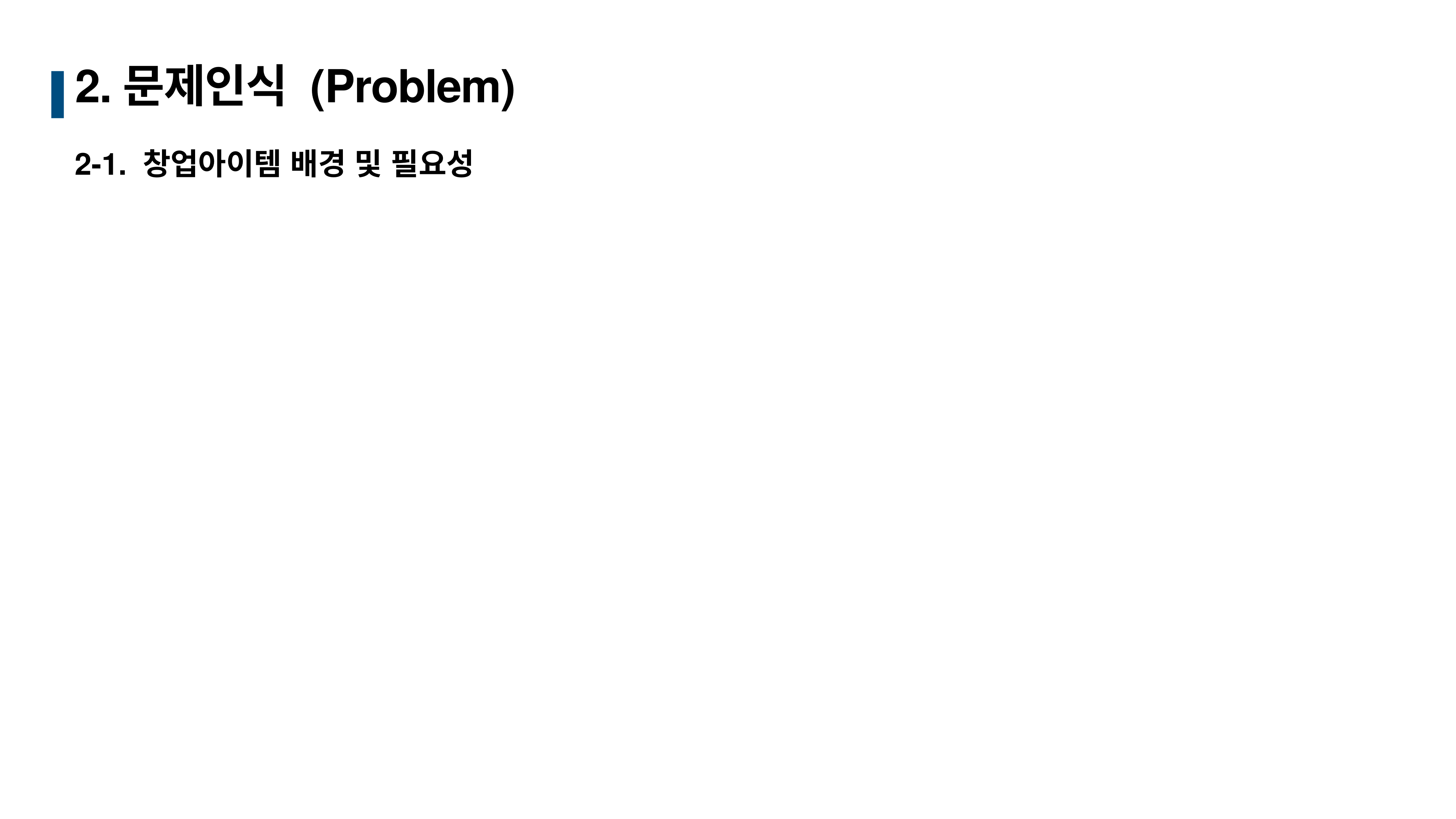

# 2.문제인식 (Problem)
2-1. 창업아이템 배경 및 필요성